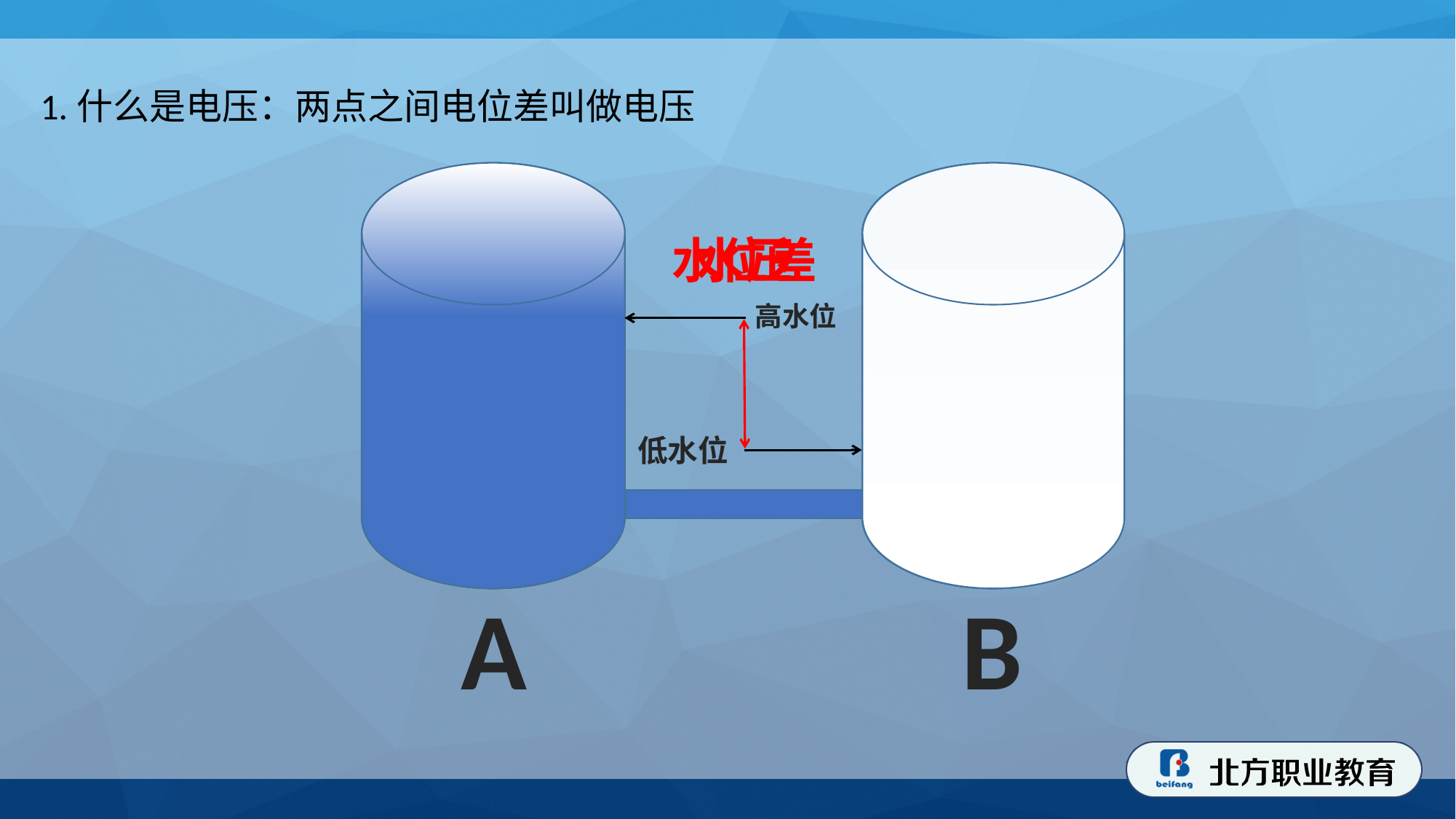

1.什么是电压：两点之间电位差叫做电压

水位差
水压
高水位
低水位

A
B